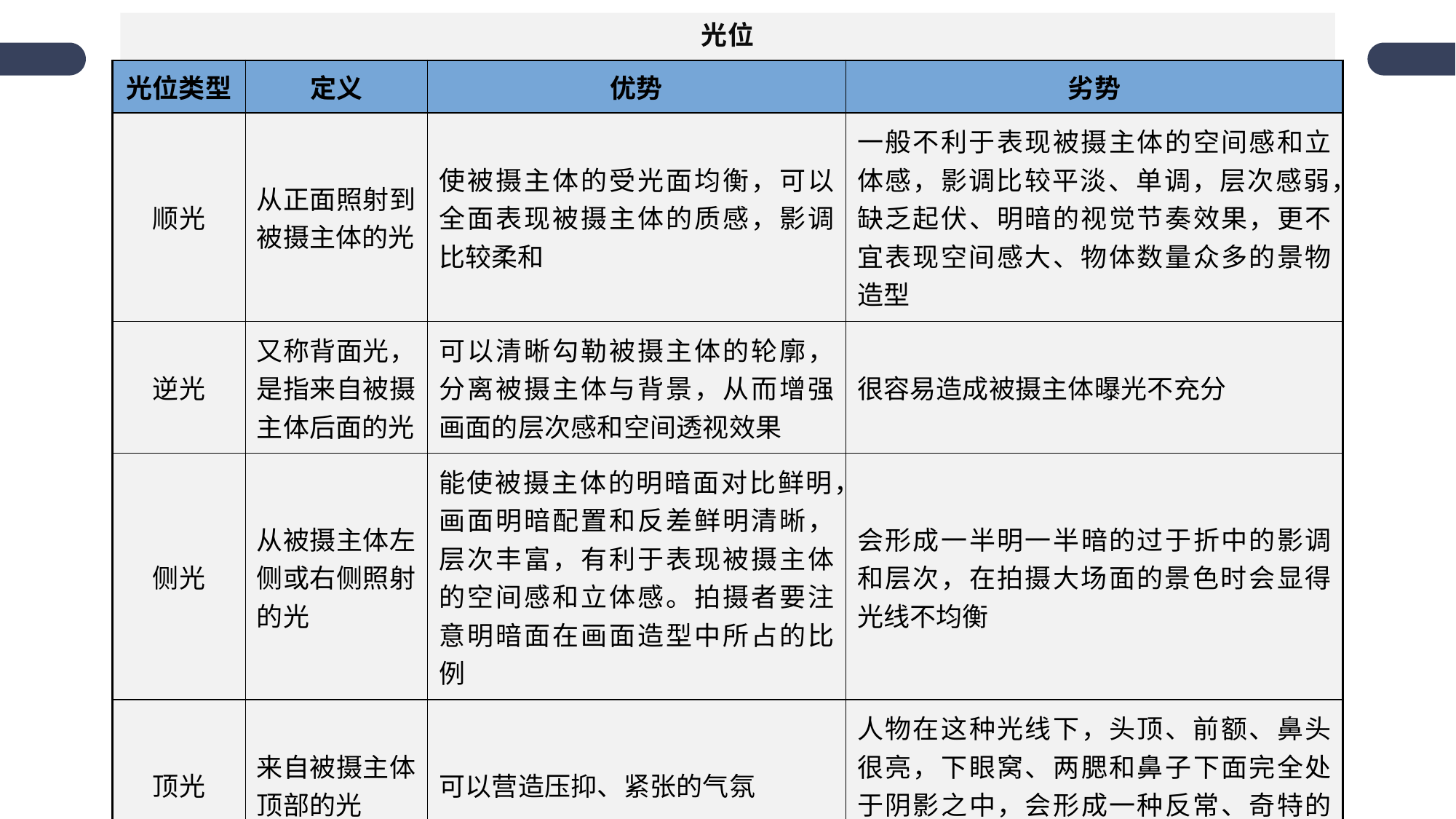

光位
2  短视频的拍摄用光

| 光位类型 | 定义 | 优势 | 劣势 |
| --- | --- | --- | --- |
| 顺光 | 从正面照射到被摄主体的光 | 使被摄主体的受光面均衡，可以全面表现被摄主体的质感，影调比较柔和 | 一般不利于表现被摄主体的空间感和立体感，影调比较平淡、单调，层次感弱，缺乏起伏、明暗的视觉节奏效果，更不宜表现空间感大、物体数量众多的景物造型 |
| 逆光 | 又称背面光，是指来自被摄主体后面的光 | 可以清晰勾勒被摄主体的轮廓，分离被摄主体与背景，从而增强画面的层次感和空间透视效果 | 很容易造成被摄主体曝光不充分 |
| 侧光 | 从被摄主体左侧或右侧照射的光 | 能使被摄主体的明暗面对比鲜明，画面明暗配置和反差鲜明清晰，层次丰富，有利于表现被摄主体的空间感和立体感。拍摄者要注意明暗面在画面造型中所占的比例 | 会形成一半明一半暗的过于折中的影调和层次，在拍摄大场面的景色时会显得光线不均衡 |
| 顶光 | 来自被摄主体顶部的光 | 可以营造压抑、紧张的气氛 | 人物在这种光线下，头顶、前额、鼻头很亮，下眼窝、两腮和鼻子下面完全处于阴影之中，会形成一种反常、奇特的形态；一般避免使用这种光线拍摄人物 |
| 脚光 | 从脚下地面的高度向上照射的光 | 可以填补其他光线在被摄主体下部形成的阴影，或者表现特定的光源特征和环境特点 | 作为主光拍摄，会给人一种神秘、古怪的感觉 |
自然光
只要有条件使用自然光，就优先使用自然光。
时间不同，太阳光的照射强度和角度也不同。
最好的拍摄时间是下午2点到5点。
使用手机的相机功能调节光线
如果对背景虚化有要求，拍摄者可以通过调整感光度调节明暗。
室内画面往往会有色差，调节白平衡（色温）可以改变画面的色调：冷色调对应高数值色温，暖色调对应低数值色温。
室内道具布光
在室内拍摄短视频时，如果光线较暗，拍摄者可以使用“三灯布光法”来突出主体。
设计光位
光位又称光线位置，指光源相对于被摄主体的位置，也就是光线的方向与角度。光位分为顺光、逆光、侧光、顶光和脚光。